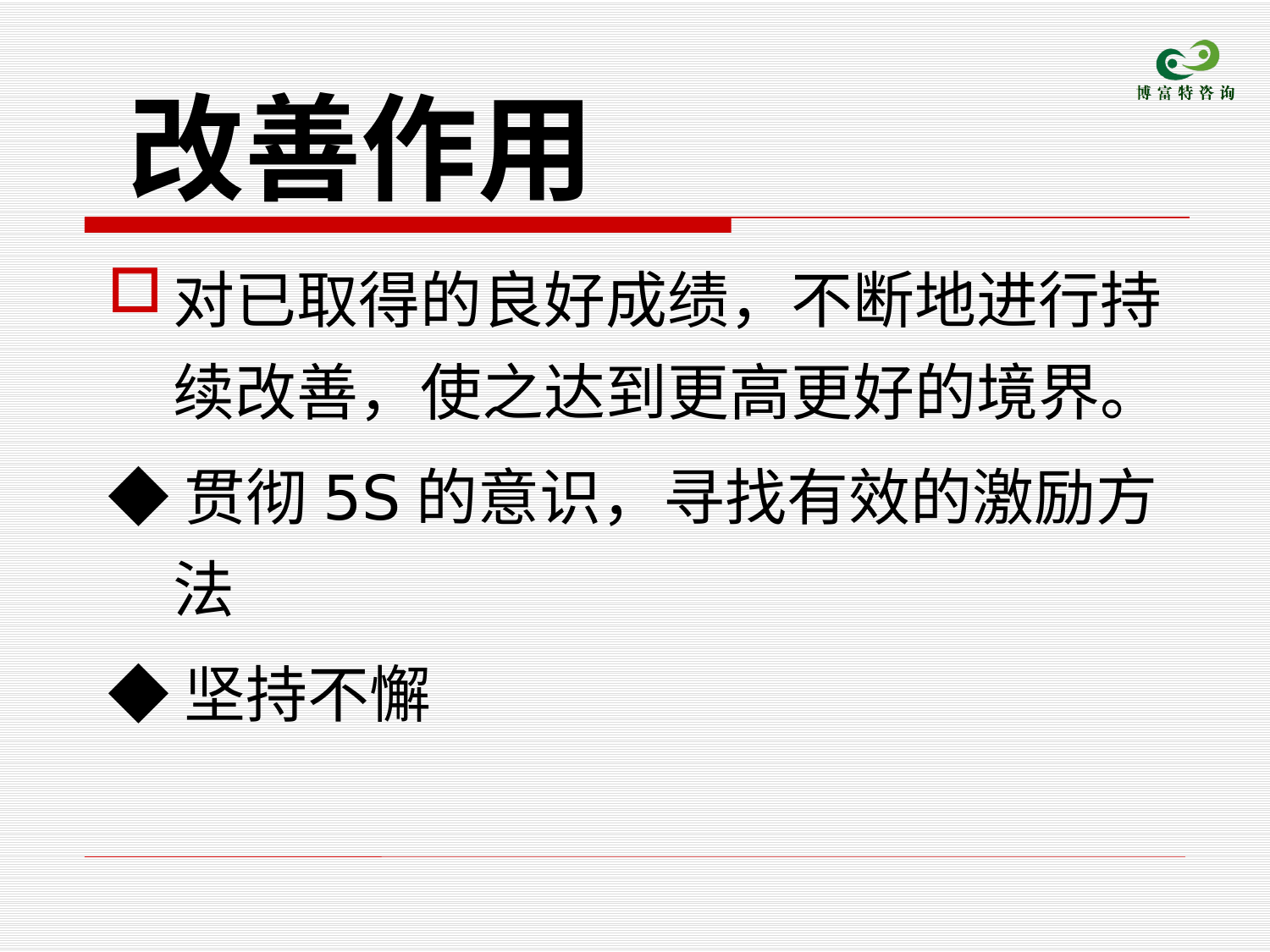

改善作用
对已取得的良好成绩，不断地进行持续改善，使之达到更高更好的境界。
◆贯彻5S的意识，寻找有效的激励方法
◆坚持不懈
215